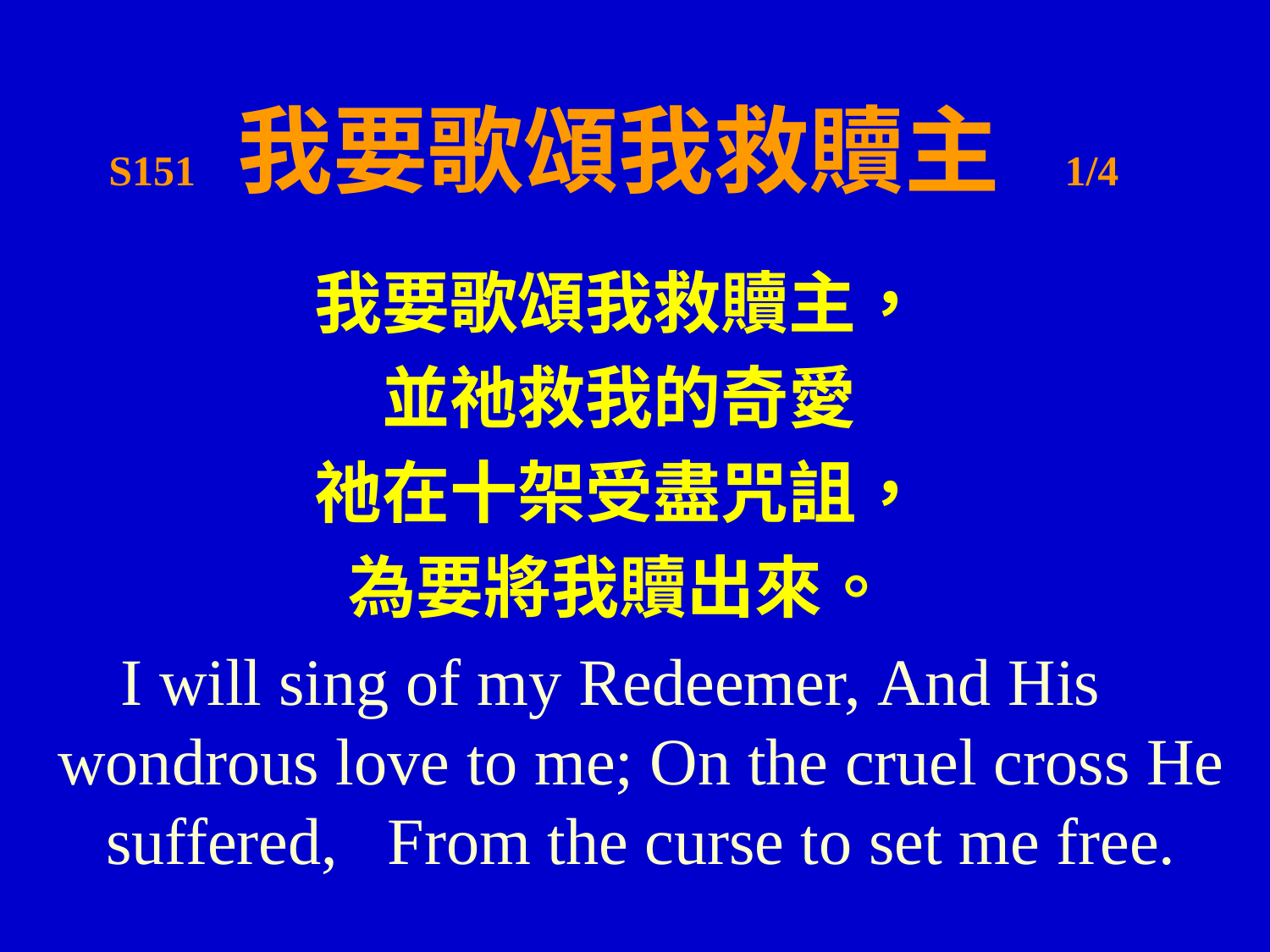

# S151   我要歌頌我救贖主    1/4
我要歌頌我救贖主，
並祂救我的奇愛
祂在十架受盡咒詛，
為要將我贖出來。
I will sing of my Redeemer, And His  wondrous love to me; On the cruel cross He suffered,   From the curse to set me free.